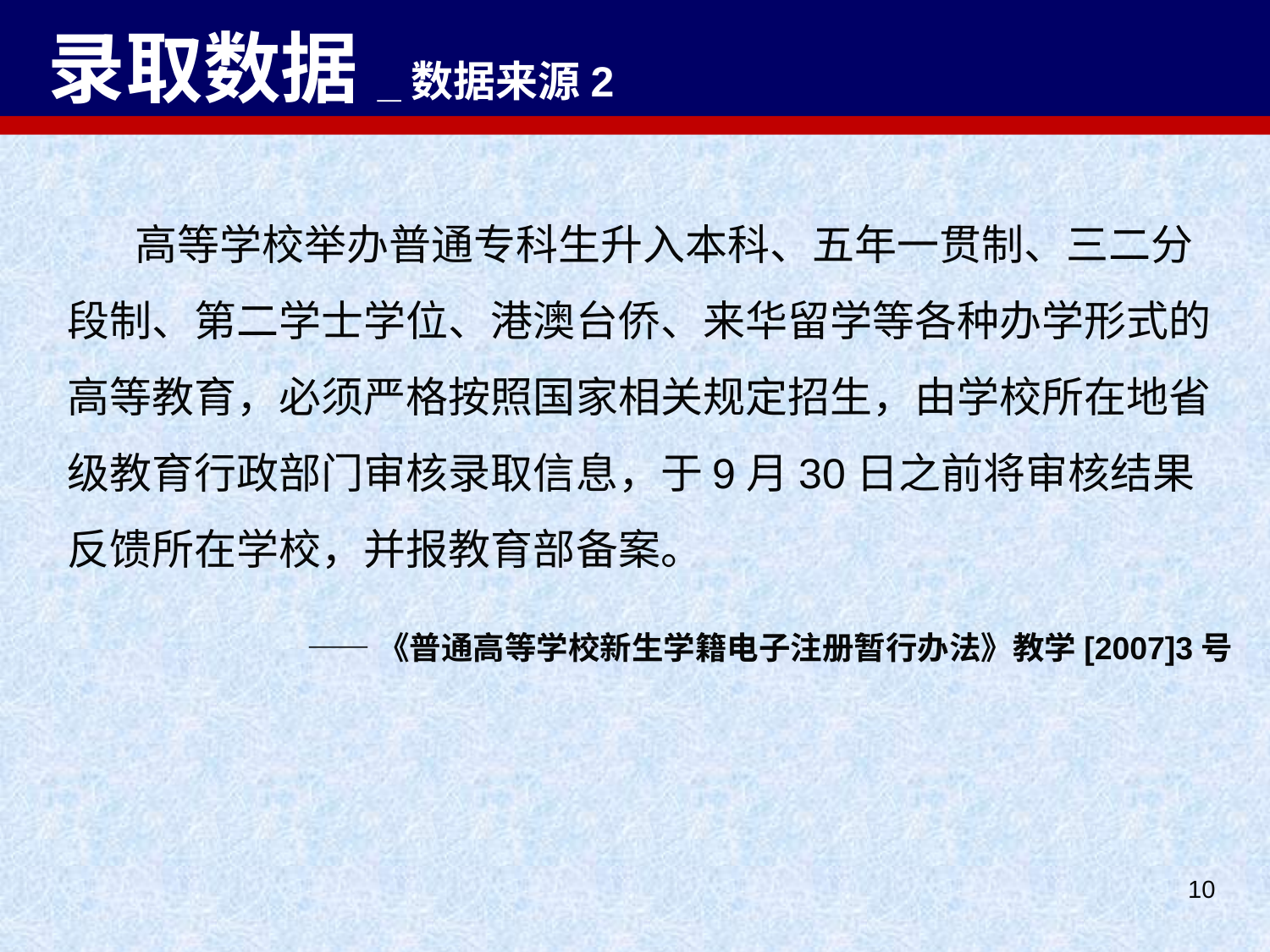

录取数据_数据来源2
      高等学校举办普通专科生升入本科、五年一贯制、三二分段制、第二学士学位、港澳台侨、来华留学等各种办学形式的高等教育，必须严格按照国家相关规定招生，由学校所在地省级教育行政部门审核录取信息，于9月30日之前将审核结果反馈所在学校，并报教育部备案。
——《普通高等学校新生学籍电子注册暂行办法》教学[2007]3号
10